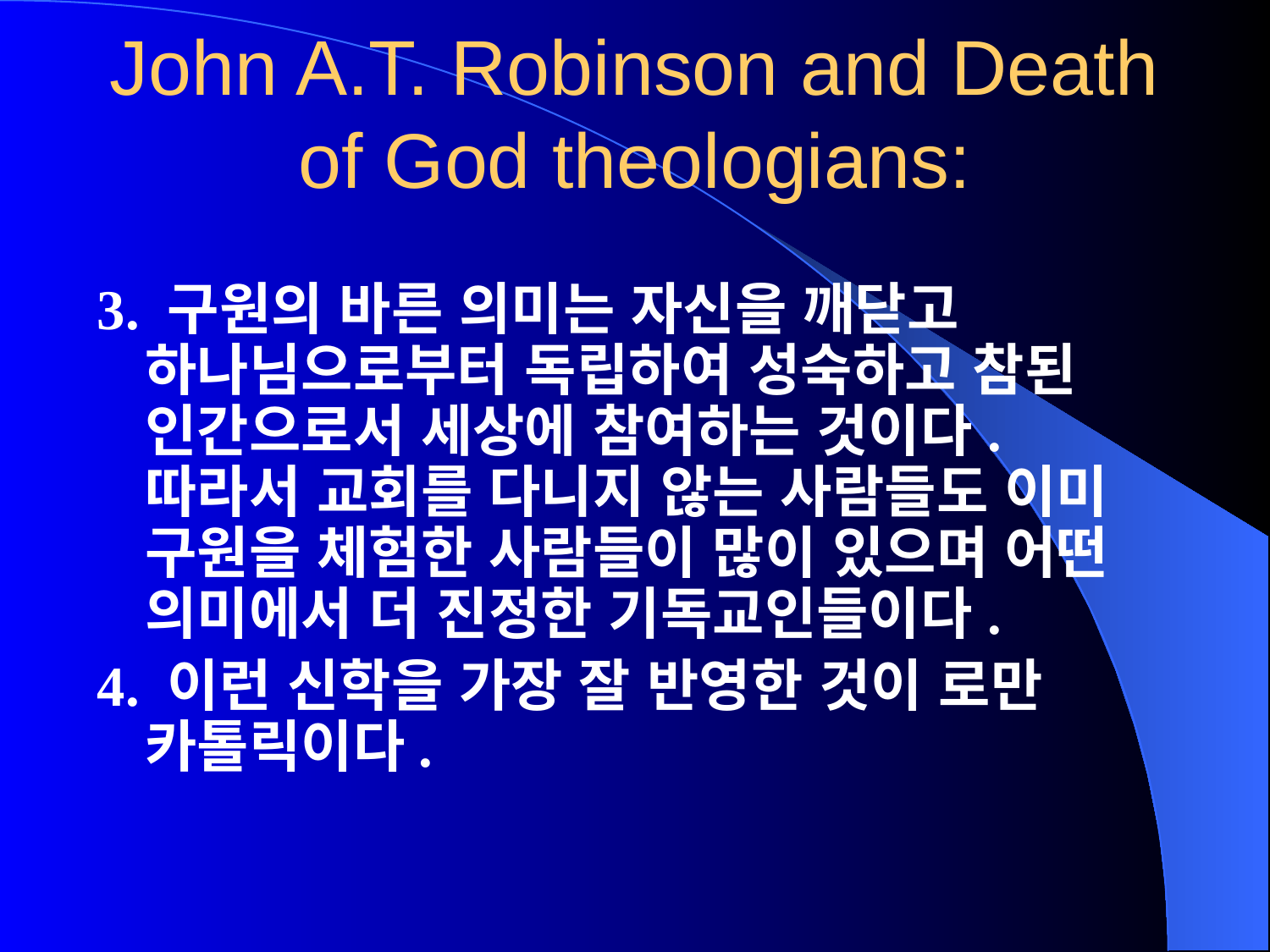

# John A.T. Robinson and Death of God theologians:
3. 구원의 바른 의미는 자신을 깨닫고 하나님으로부터 독립하여 성숙하고 참된 인간으로서 세상에 참여하는 것이다. 따라서 교회를 다니지 않는 사람들도 이미 구원을 체험한 사람들이 많이 있으며 어떤 의미에서 더 진정한 기독교인들이다.
4. 이런 신학을 가장 잘 반영한 것이 로만 카톨릭이다.